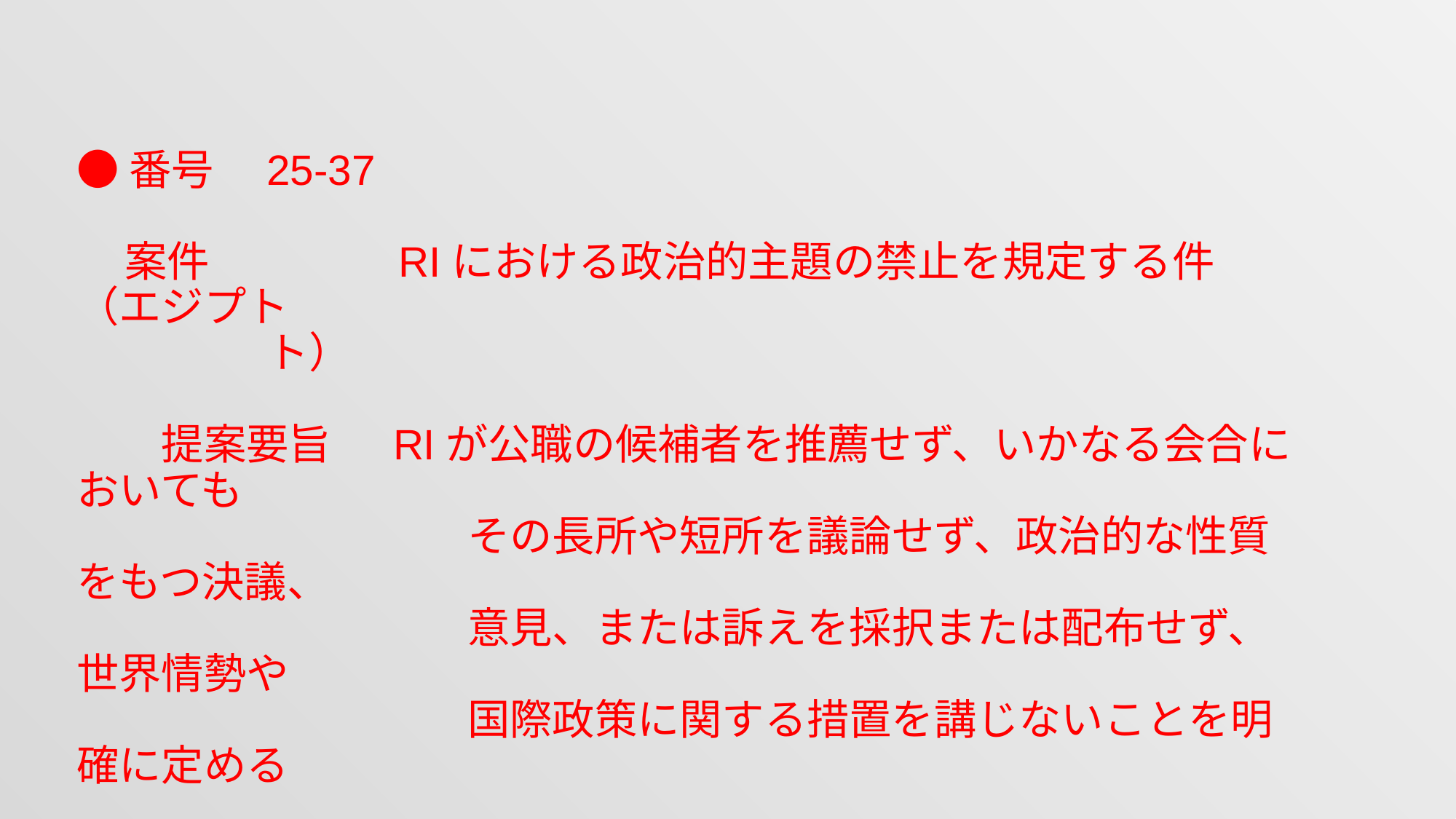

●番号　25-37

    案件　　　　 RIにおける政治的主題の禁止を規定する件（エジプト
                   ト）

　　提案要旨　 RIが公職の候補者を推薦せず、いかなる会合においても
　　　　　　　　　 その長所や短所を議論せず、政治的な性質をもつ決議、
　　　　　　　　　 意見、または訴えを採択または配布せず、世界情勢や
　　　　　　　　　 国際政策に関する措置を講じないことを明確に定める

    対象規定　 RI細則26条　新設

#